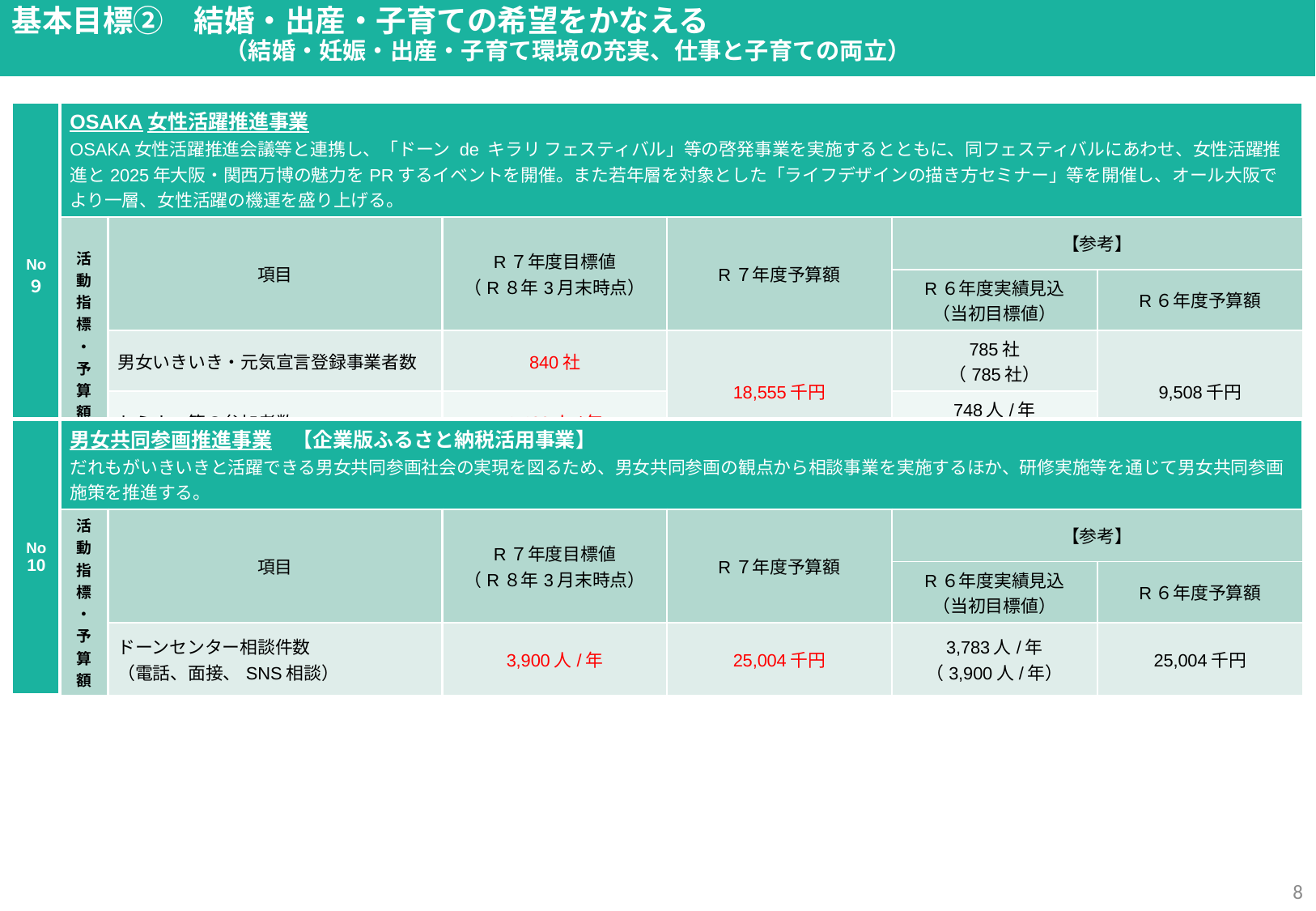

基本目標②　結婚・出産・子育ての希望をかなえる
　　　　　　　    （結婚・妊娠・出産・子育て環境の充実、仕事と子育ての両立）
基本的方向（１）結婚・妊娠・出産・子育て環境の充実
基本的方向（２）仕事と子育ての両立
| No ９ | OSAKA女性活躍推進事業 OSAKA女性活躍推進会議等と連携し、「ドーン de キラリ フェスティバル」等の啓発事業を実施するとともに、同フェスティバルにあわせ、女性活躍推進と2025年大阪・関西万博の魅力をPRするイベントを開催。また若年層を対象とした「ライフデザインの描き方セミナー」等を開催し、オール大阪でより一層、女性活躍の機運を盛り上げる。 |  |  |  |  |  |
| --- | --- | --- | --- | --- | --- | --- |
|  | 活動指標・予算額 | 項目 | R７年度目標値 （R８年3月末時点） | R７年度予算額 | 【参考】 |  |
|  |  |  | R6年度目標値 （令和6年3月末時点） | 令和6年度予算額 | R６年度実績見込 （当初目標値） | R６年度予算額 |
|  |  | 男女いきいき・元気宣言登録事業者数 | 840社 | 18,555千円 | 785社 （785社） | 9,508千円 |
|  |  | セミナー等の参加者数 | 1,400人/年 |  | 748人/年 （1,000人/年） |  |
| No 10 | 男女共同参画推進事業　【企業版ふるさと納税活用事業】 だれもがいきいきと活躍できる男女共同参画社会の実現を図るため、男女共同参画の観点から相談事業を実施するほか、研修実施等を通じて男女共同参画施策を推進する。 |  |  |  |  |  |
| --- | --- | --- | --- | --- | --- | --- |
|  | 活動指標・予算額 | 項目 | R７年度目標値 （R８年3月末時点） | R７年度予算額 | 【参考】 |  |
|  |  |  | R6年度目標値 （令和6年3月末時点） | 令和6年度予算額 | R６年度実績見込 （当初目標値） | R６年度予算額 |
|  |  | ドーンセンター相談件数 （電話、面接、SNS相談） | 3,900人/年 | 25,004千円 | 3,783人/年 （3,900人/年） | 25,004千円 |
8